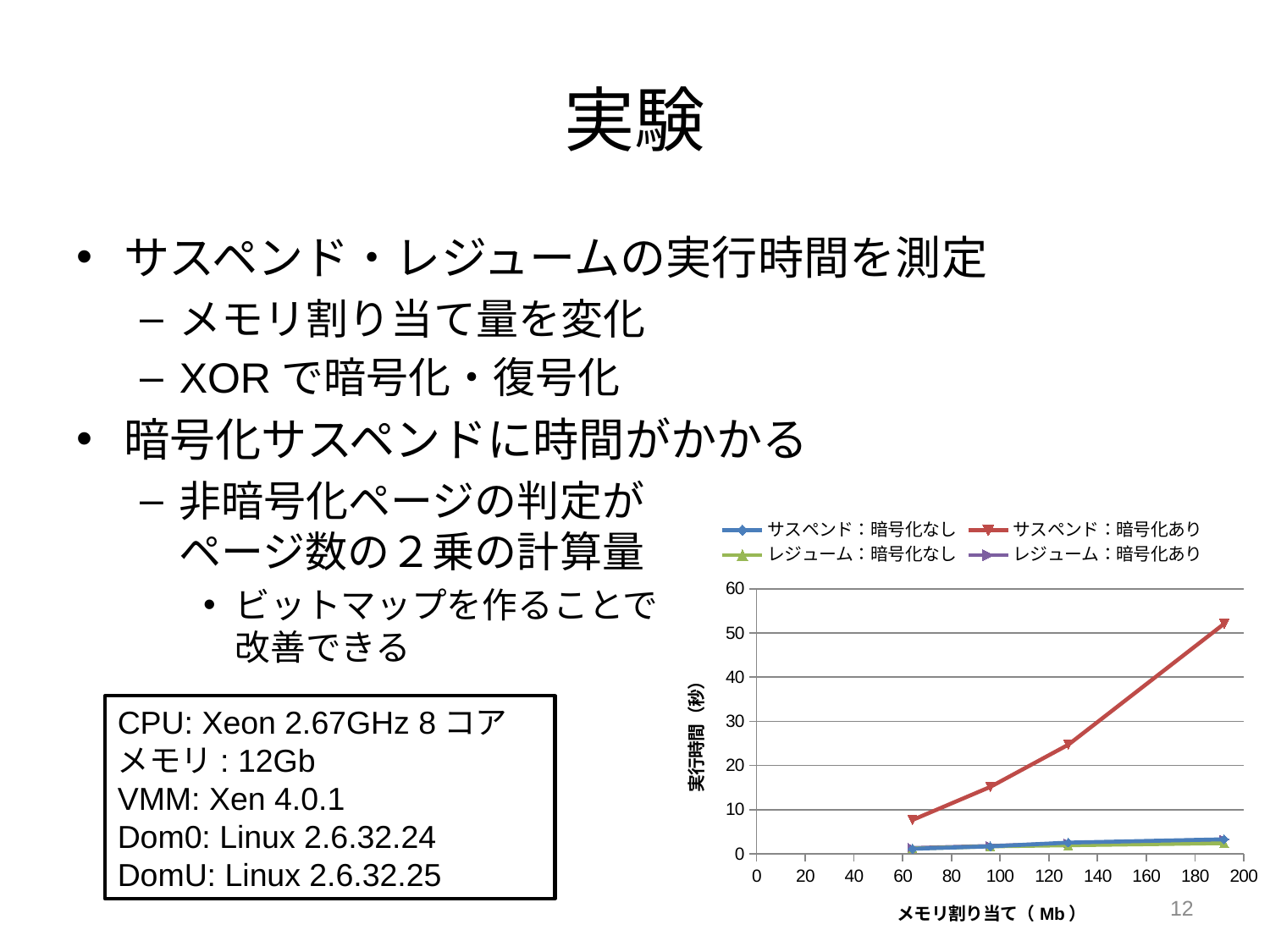

# 実験
サスペンド・レジュームの実行時間を測定
メモリ割り当て量を変化
XORで暗号化・復号化
暗号化サスペンドに時間がかかる
非暗号化ページの判定が
ページ数の２乗の計算量
ビットマップを作ることで
改善できる

### Chart

| Category | サスペンド：暗号化なし | サスペンド：暗号化あり | レジューム：暗号化なし | レジューム：暗号化あり |
|---|---|---|---|---|
CPU: Xeon 2.67GHz 8コア
メモリ: 12Gb
VMM: Xen 4.0.1
Dom0: Linux 2.6.32.24
DomU: Linux 2.6.32.25
12